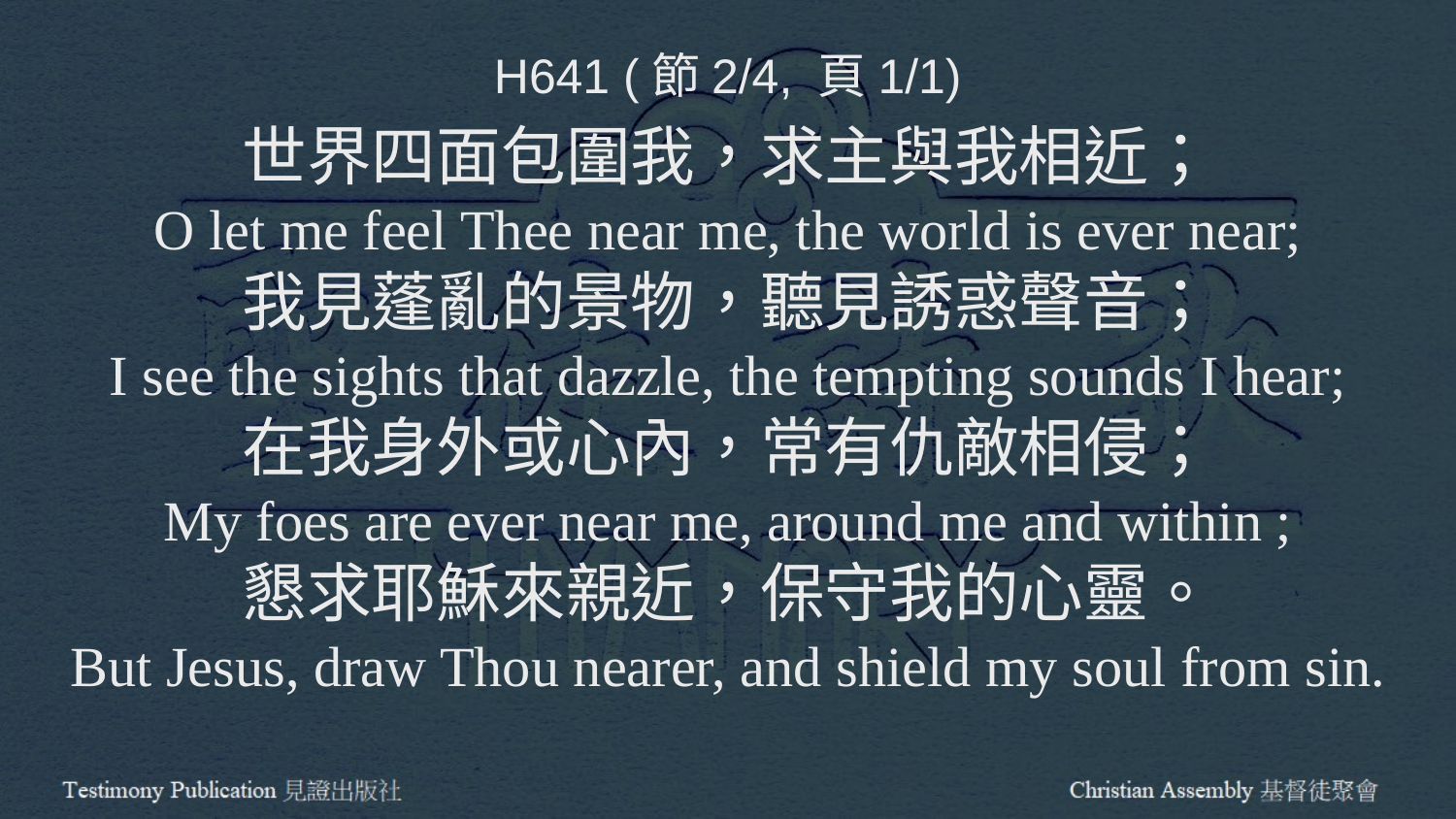

H641 (節2/4, 頁1/1)
世界四面包圍我，求主與我相近；
O let me feel Thee near me, the world is ever near;
我見蓬亂的景物，聽見誘惑聲音；
I see the sights that dazzle, the tempting sounds I hear;
在我身外或心內，常有仇敵相侵；
My foes are ever near me, around me and within ;
懇求耶穌來親近，保守我的心靈。
But Jesus, draw Thou nearer, and shield my soul from sin.